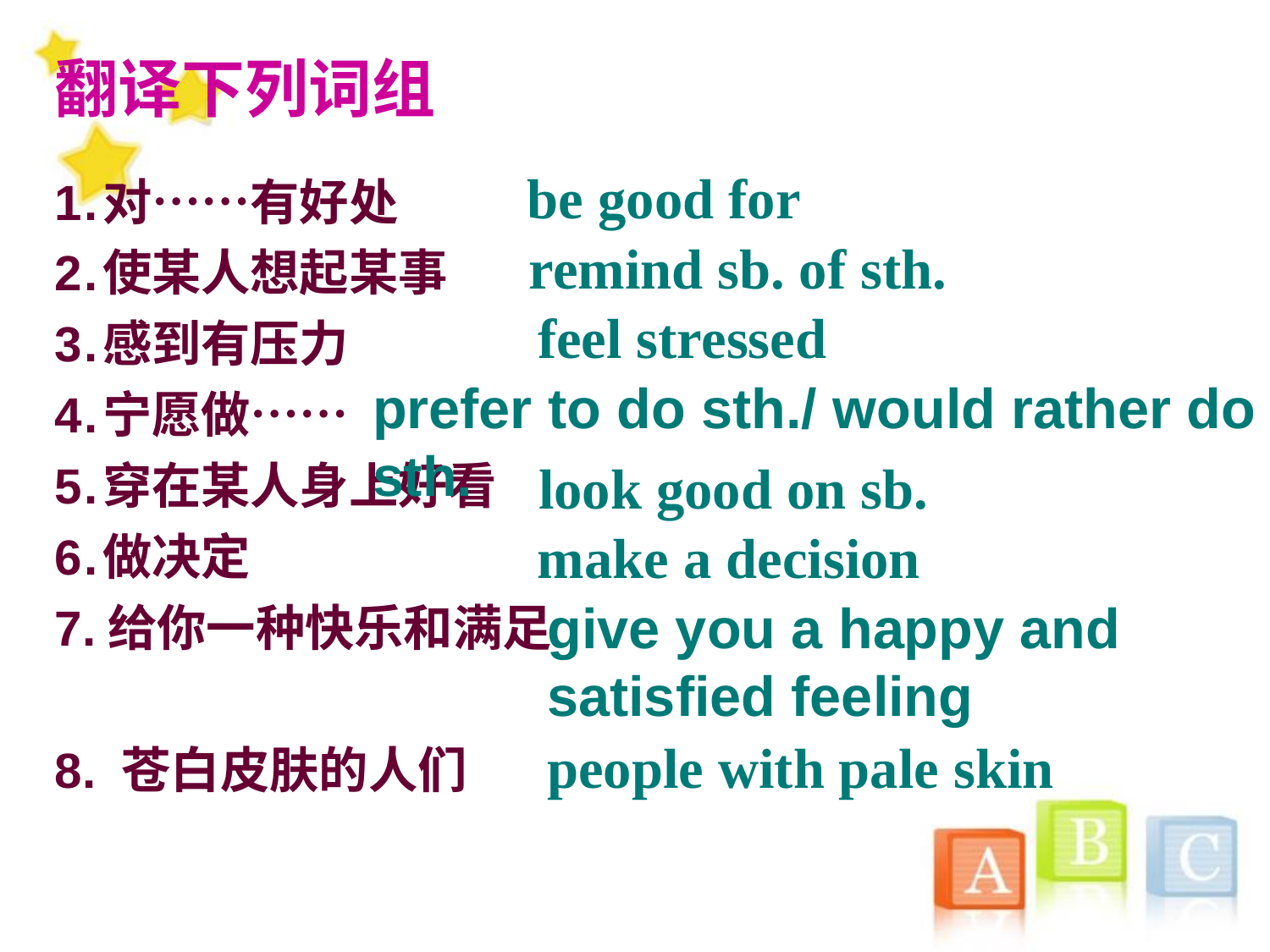

翻译下列词组
对……有好处
使某人想起某事
感到有压力
宁愿做……
穿在某人身上好看
做决定
7.给你一种快乐和满足

8. 苍白皮肤的人们

be good for
remind sb. of sth.
feel stressed
prefer to do sth./ would rather do sth.
look good on sb.
make a decision
give you a happy and satisfied feeling
people with pale skin